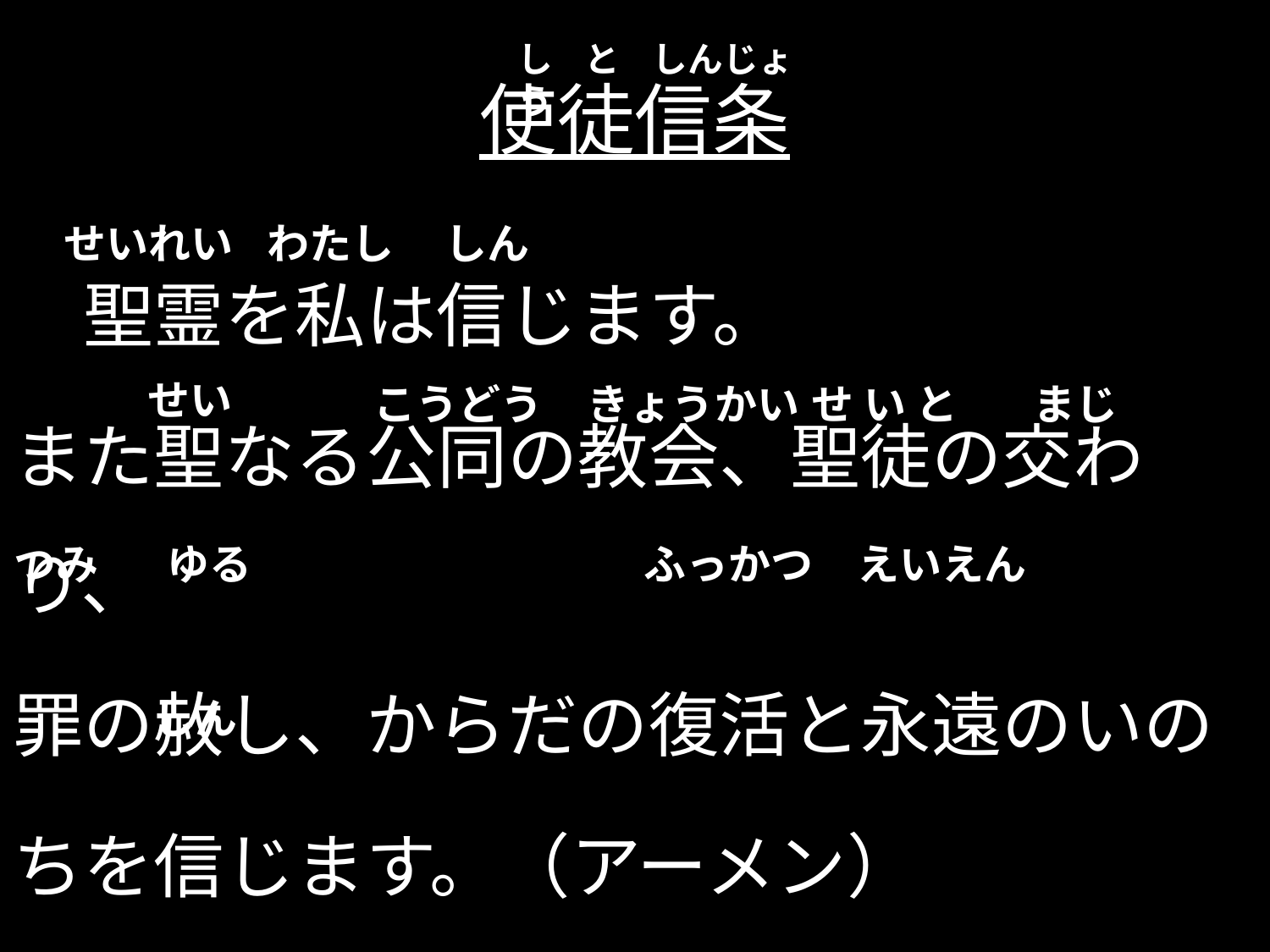

し    と    しんじょう
# 使徒信条
せいれい
わたし
しん
　聖霊を私は信じます。
また聖なる公同の教会、聖徒の交わり、
罪の赦し、からだの復活と永遠のいの
ちを信じます。（アーメン）

せい
こうどう
きょうかい
せ い と
まじ
つみ
ゆる
ふっかつ
えいえん
しん